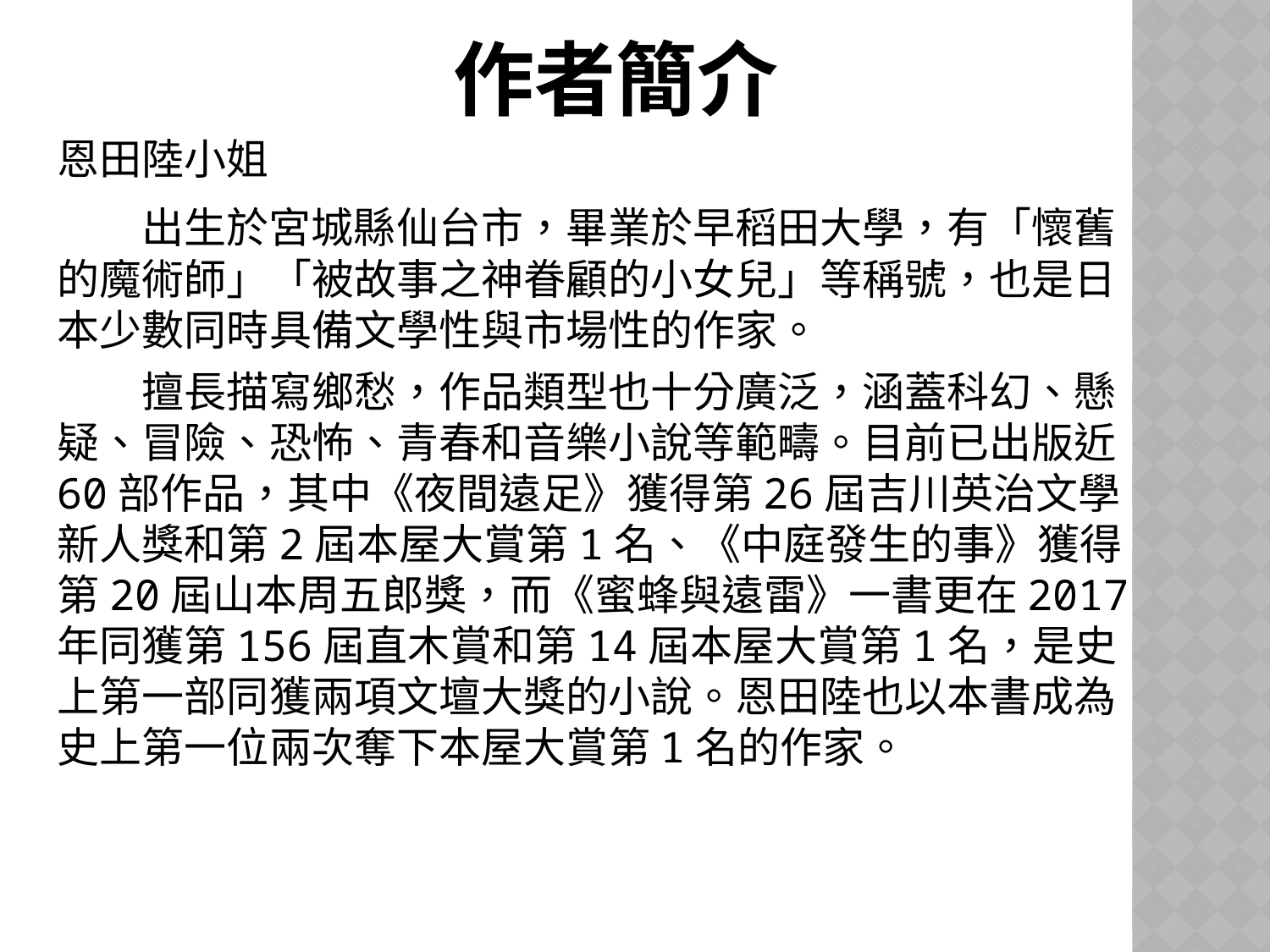

# 作者簡介
恩田陸小姐
　　出生於宮城縣仙台市，畢業於早稻田大學，有「懷舊的魔術師」「被故事之神眷顧的小女兒」等稱號，也是日本少數同時具備文學性與市場性的作家。
　　擅長描寫鄉愁，作品類型也十分廣泛，涵蓋科幻、懸疑、冒險、恐怖、青春和音樂小說等範疇。目前已出版近60部作品，其中《夜間遠足》獲得第26屆吉川英治文學新人獎和第2屆本屋大賞第1名、《中庭發生的事》獲得第20屆山本周五郎獎，而《蜜蜂與遠雷》一書更在2017年同獲第156屆直木賞和第14屆本屋大賞第1名，是史上第一部同獲兩項文壇大獎的小說。恩田陸也以本書成為史上第一位兩次奪下本屋大賞第1名的作家。